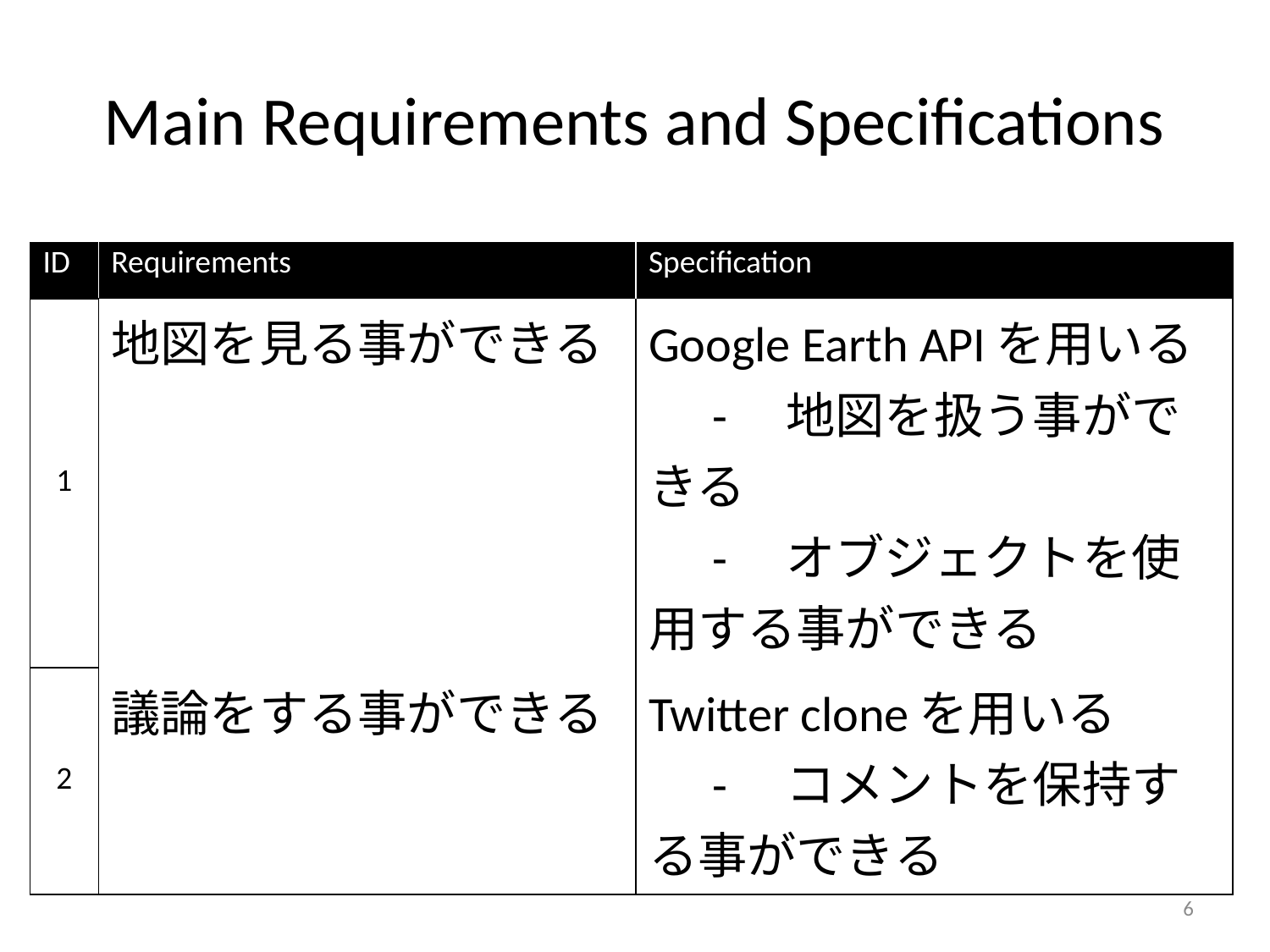

# Main Requirements and Specifications
| ID | Requirements | Specification |
| --- | --- | --- |
| 1 | 地図を見る事ができる | Google Earth APIを用いる 　-　地図を扱う事ができる 　-　オブジェクトを使用する事ができる |
| 2 | 議論をする事ができる | Twitter cloneを用いる 　-　コメントを保持する事ができる |
6